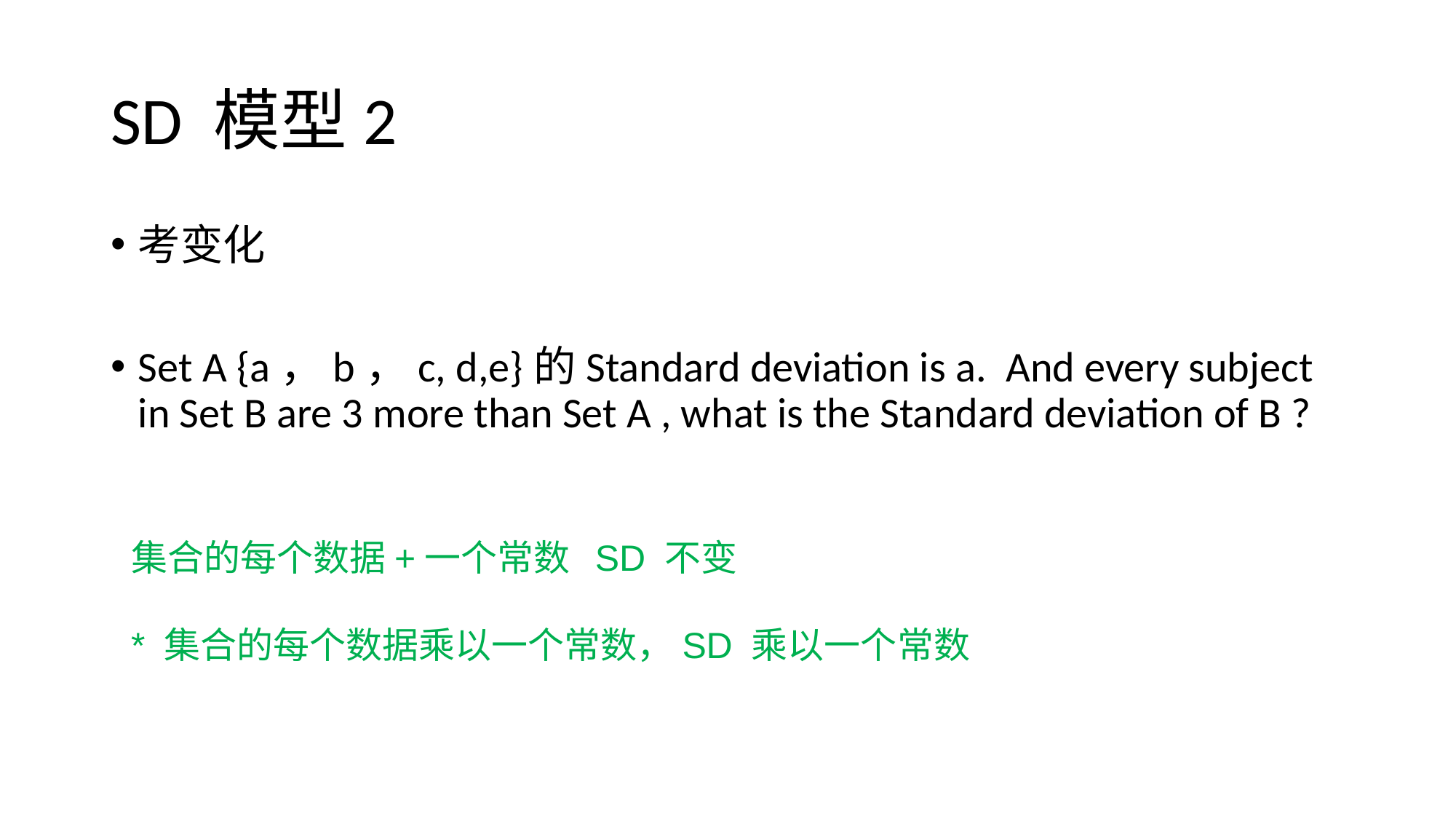

# SD 模型2
考变化

Set A {a，b，c, d,e}的Standard deviation is a.  And every subject in Set B are 3 more than Set A , what is the Standard deviation of B ?

集合的每个数据+一个常数  SD 不变

* 集合的每个数据乘以一个常数，SD 乘以一个常数